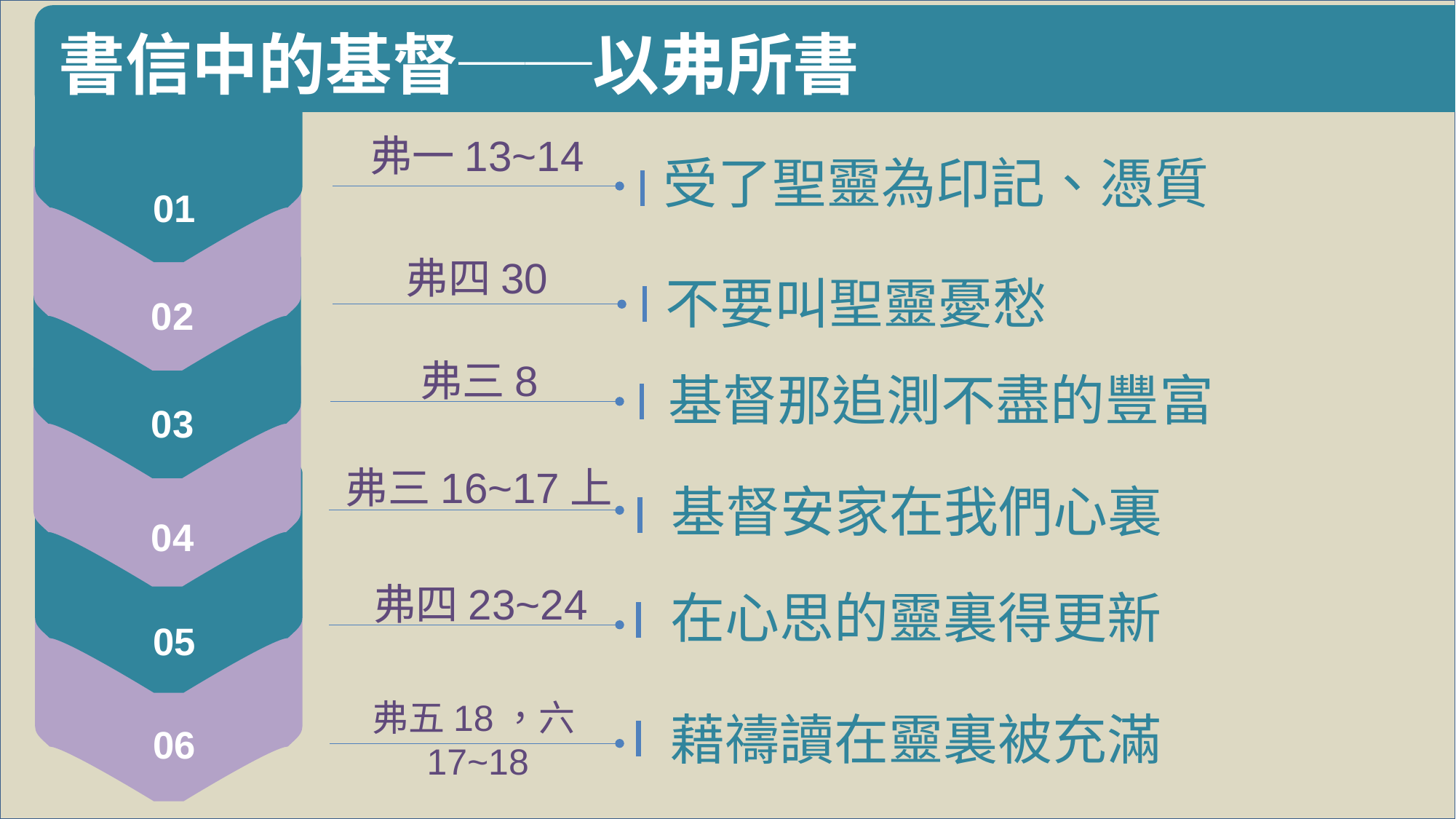

書信中的基督──以弗所書

 01
弗一13~14

 02
受了聖靈為印記、憑質

 03
弗四30
不要叫聖靈憂愁
弗三8

 04
基督那追測不盡的豐富
弗三16~17上

 05
基督安家在我們心裏

 06
弗四23~24
在心思的靈裏得更新
弗五18，六17~18
藉禱讀在靈裏被充滿